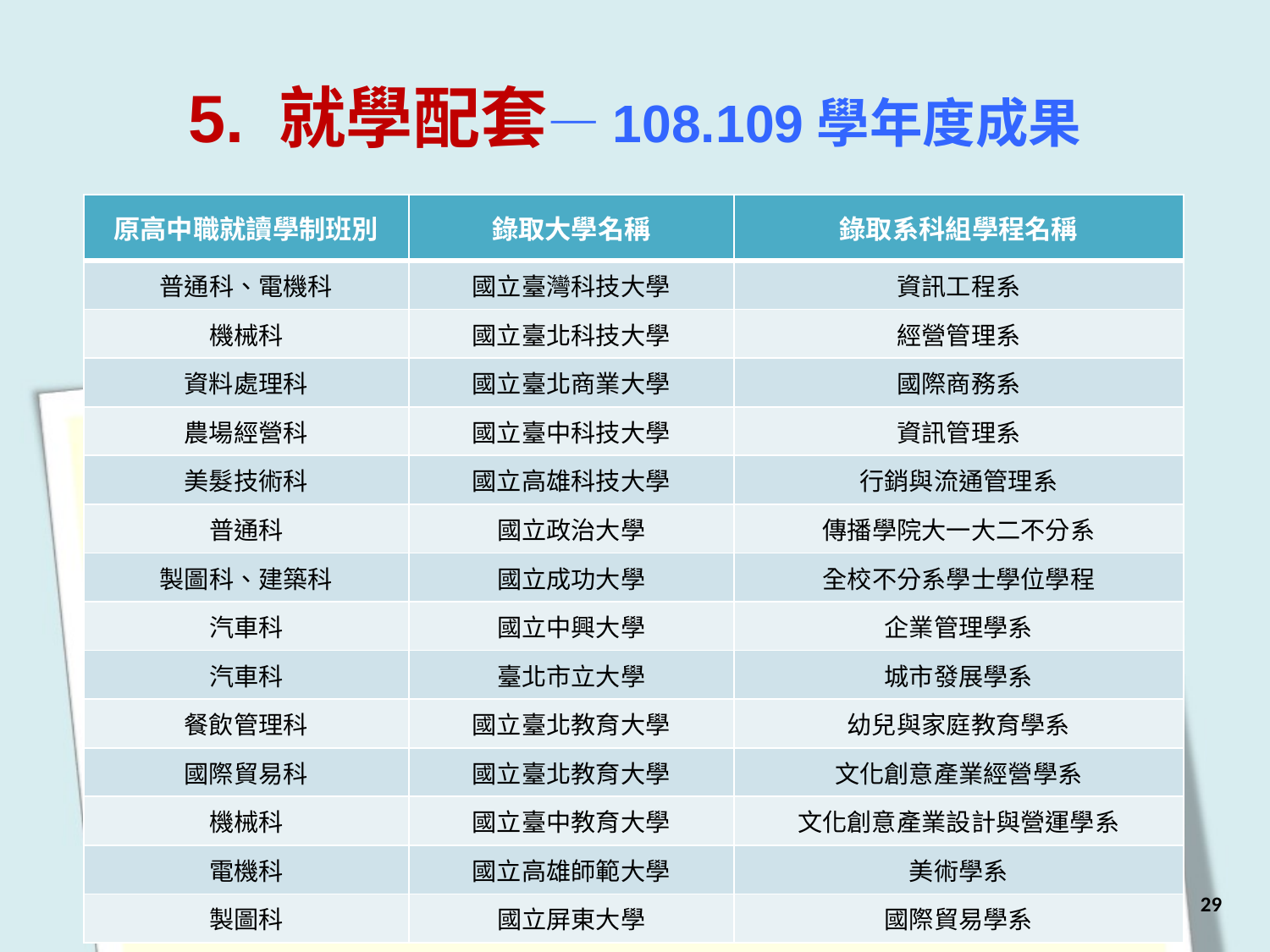

5. 就學配套—108.109學年度成果
| 原高中職就讀學制班別 | 錄取大學名稱 | 錄取系科組學程名稱 |
| --- | --- | --- |
| 普通科、電機科 | 國立臺灣科技大學 | 資訊工程系 |
| 機械科 | 國立臺北科技大學 | 經營管理系 |
| 資料處理科 | 國立臺北商業大學 | 國際商務系 |
| 農場經營科 | 國立臺中科技大學 | 資訊管理系 |
| 美髮技術科 | 國立高雄科技大學 | 行銷與流通管理系 |
| 普通科 | 國立政治大學 | 傳播學院大一大二不分系 |
| 製圖科、建築科 | 國立成功大學 | 全校不分系學士學位學程 |
| 汽車科 | 國立中興大學 | 企業管理學系 |
| 汽車科 | 臺北市立大學 | 城市發展學系 |
| 餐飲管理科 | 國立臺北教育大學 | 幼兒與家庭教育學系 |
| 國際貿易科 | 國立臺北教育大學 | 文化創意產業經營學系 |
| 機械科 | 國立臺中教育大學 | 文化創意產業設計與營運學系 |
| 電機科 | 國立高雄師範大學 | 美術學系 |
| 製圖科 | 國立屏東大學 | 國際貿易學系 |
29